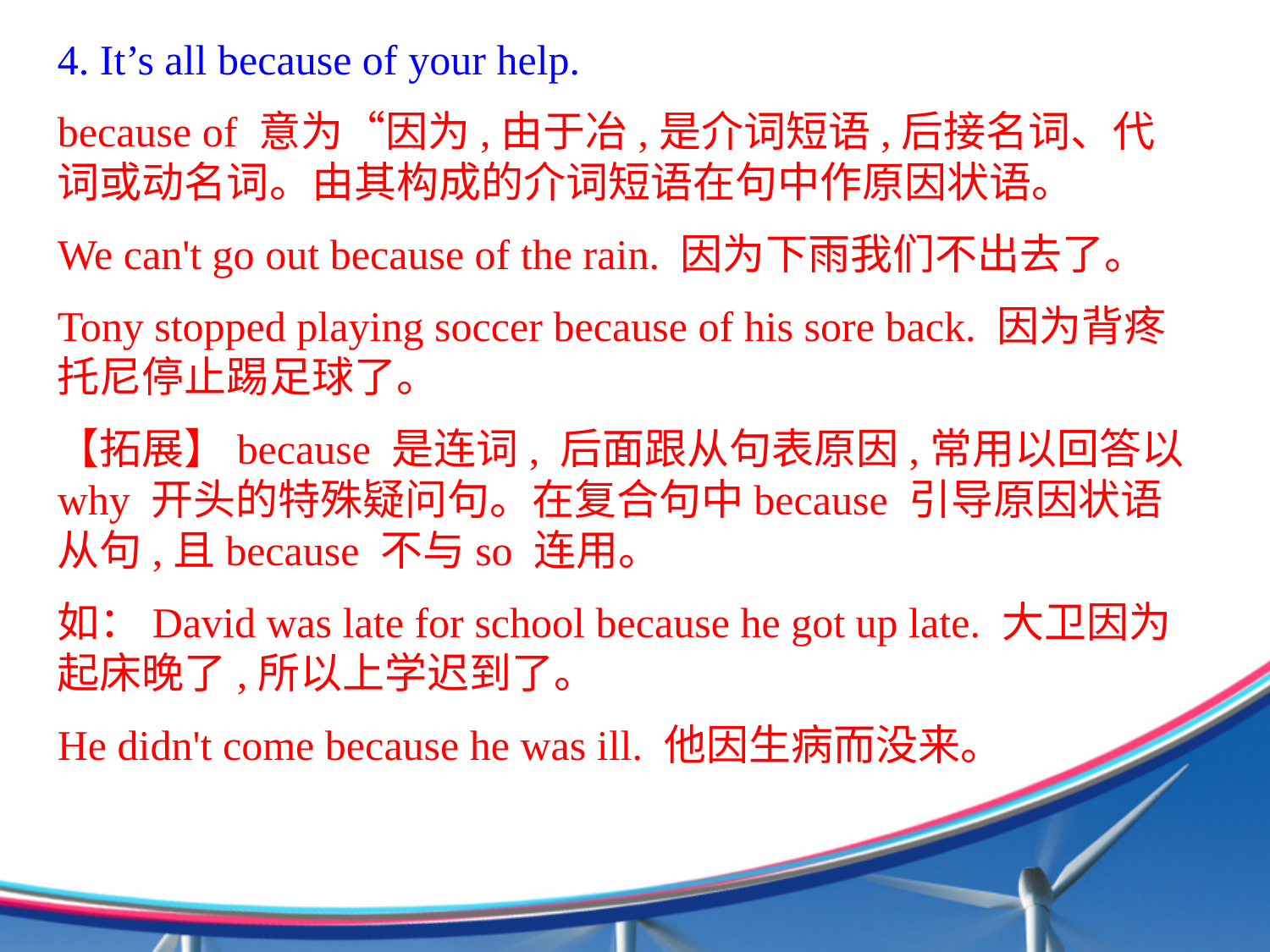

4. It’s all because of your help.
because of 意为“因为,由于冶,是介词短语,后接名词、代词或动名词。由其构成的介词短语在句中作原因状语。
We can't go out because of the rain. 因为下雨我们不出去了。
Tony stopped playing soccer because of his sore back. 因为背疼托尼停止踢足球了。
【拓展】because 是连词, 后面跟从句表原因,常用以回答以why 开头的特殊疑问句。在复合句中because 引导原因状语从句,且because 不与so 连用。
如：David was late for school because he got up late. 大卫因为起床晚了,所以上学迟到了。
He didn't come because he was ill. 他因生病而没来。